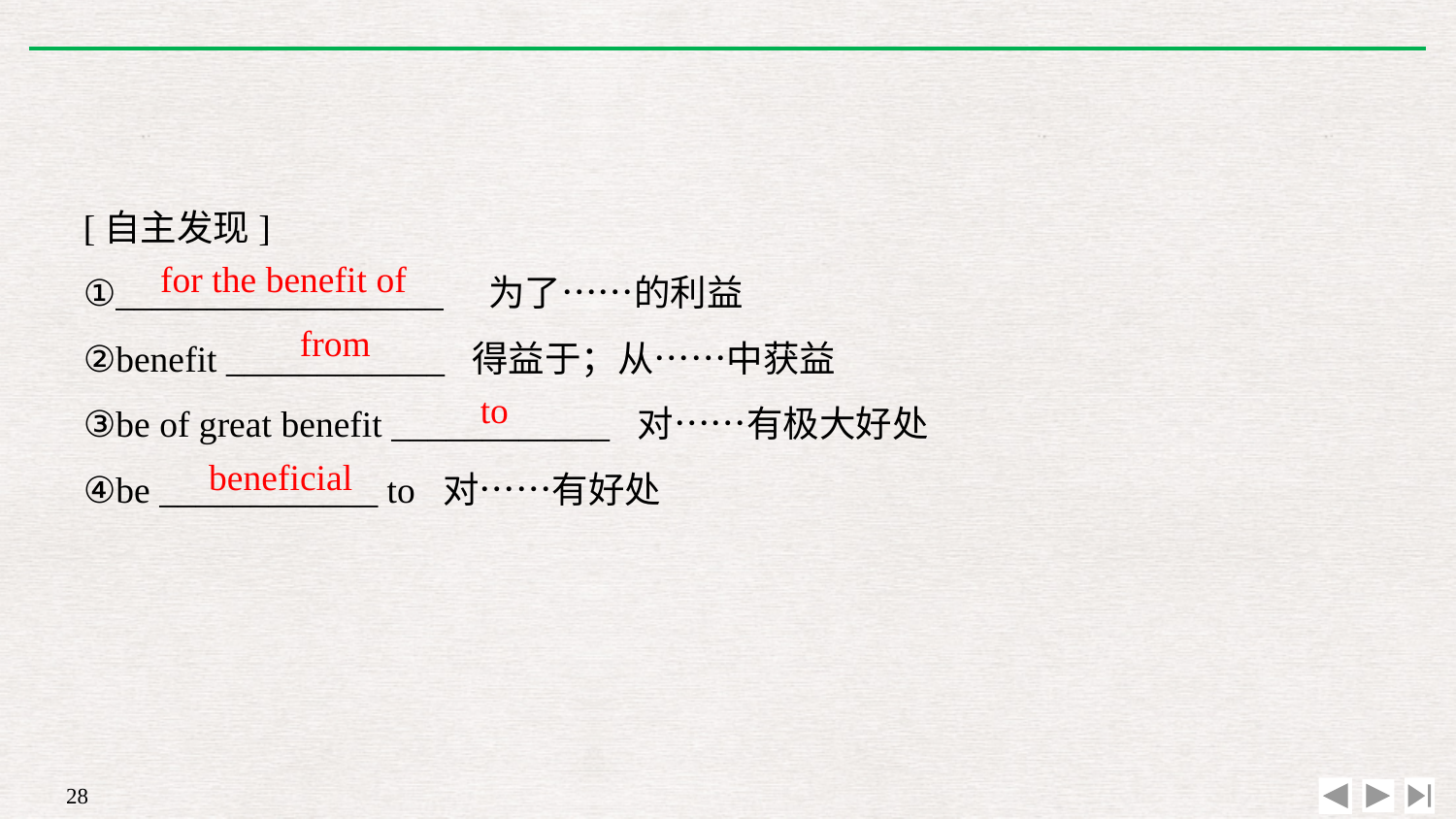

[自主发现]
①__________________　为了……的利益
②benefit ____________  得益于；从……中获益
③be of great benefit ____________  对……有极大好处
④be ____________ to  对……有好处
for the benefit of
from
to
beneficial